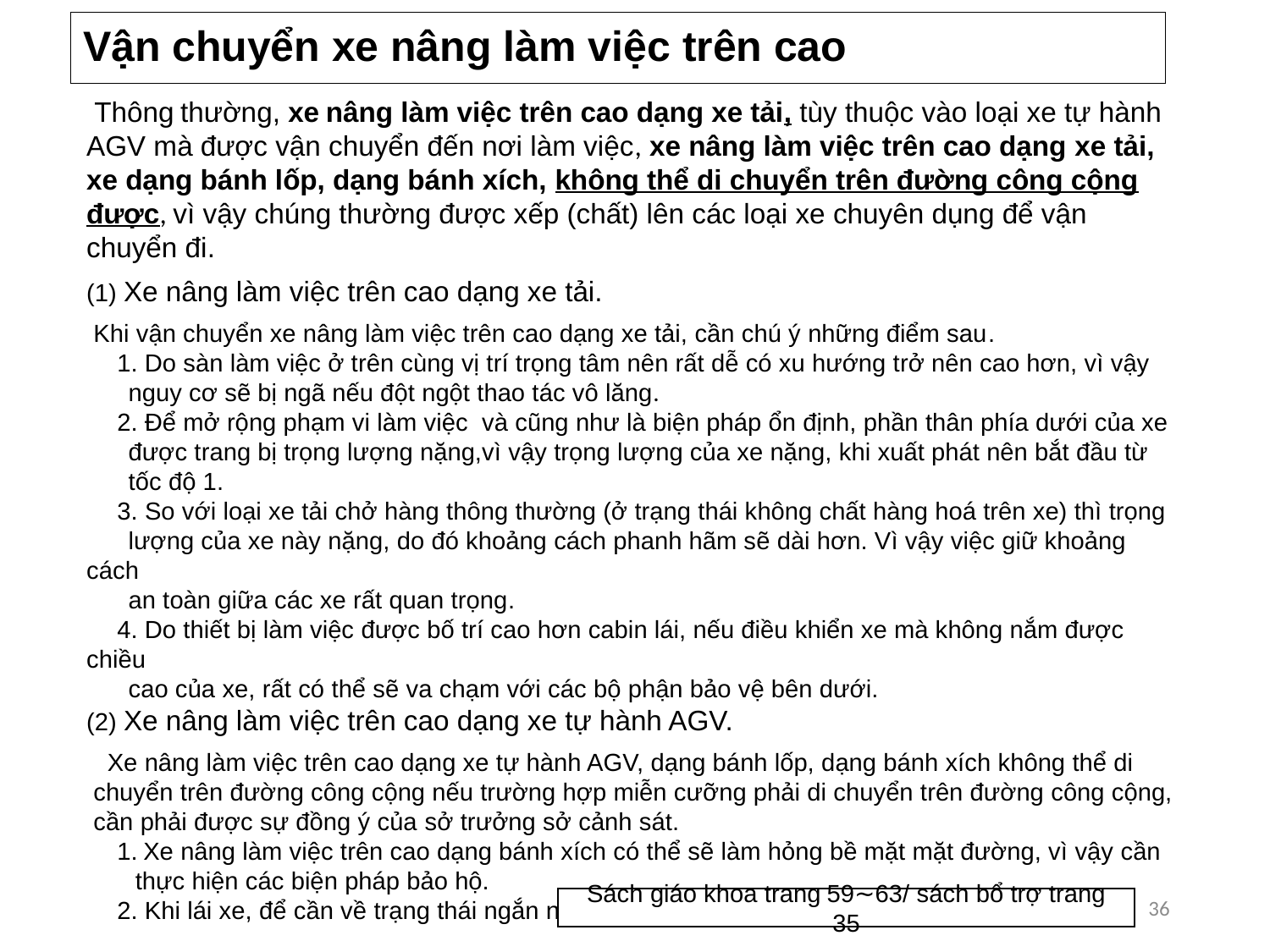

# Vận chuyển xe nâng làm việc trên cao
 Thông thường, xe nâng làm việc trên cao dạng xe tải, tùy thuộc vào loại xe tự hành AGV mà được vận chuyển đến nơi làm việc, xe nâng làm việc trên cao dạng xe tải, xe dạng bánh lốp, dạng bánh xích, không thể di chuyển trên đường công cộng được, vì vậy chúng thường được xếp (chất) lên các loại xe chuyên dụng để vận chuyển đi.
(1) Xe nâng làm việc trên cao dạng xe tải.
 Khi vận chuyển xe nâng làm việc trên cao dạng xe tải, cần chú ý những điểm sau.
　1. Do sàn làm việc ở trên cùng vị trí trọng tâm nên rất dễ có xu hướng trở nên cao hơn, vì vậy
      nguy cơ sẽ bị ngã nếu đột ngột thao tác vô lăng.
　2. Để mở rộng phạm vi làm việc  và cũng như là biện pháp ổn định, phần thân phía dưới của xe
      được trang bị trọng lượng nặng,vì vậy trọng lượng của xe nặng, khi xuất phát nên bắt đầu từ
      tốc độ 1.
　3. So với loại xe tải chở hàng thông thường (ở trạng thái không chất hàng hoá trên xe) thì trọng
      lượng của xe này nặng, do đó khoảng cách phanh hãm sẽ dài hơn. Vì vậy việc giữ khoảng cách
      an toàn giữa các xe rất quan trọng.
　4. Do thiết bị làm việc được bố trí cao hơn cabin lái, nếu điều khiển xe mà không nắm được chiều
      cao của xe, rất có thể sẽ va chạm với các bộ phận bảo vệ bên dưới.
(2) Xe nâng làm việc trên cao dạng xe tự hành AGV.

   Xe nâng làm việc trên cao dạng xe tự hành AGV, dạng bánh lốp, dạng bánh xích không thể di
 chuyển trên đường công cộng nếu trường hợp miễn cưỡng phải di chuyển trên đường công cộng,
 cần phải được sự đồng ý của sở trưởng sở cảnh sát.
　1. Xe nâng làm việc trên cao dạng bánh xích có thể sẽ làm hỏng bề mặt mặt đường, vì vậy cần
       thực hiện các biện pháp bảo hộ.
　2. Khi lái xe, để cần về trạng thái ngắn nhất, đảm bảo sàn làm việc ở trạng thái nằm ngang.

36
Sách giáo khoa trang 59∼63/ sách bổ trợ trang 35
テキスト５９～６３ページ/補助テキスト３３ページ